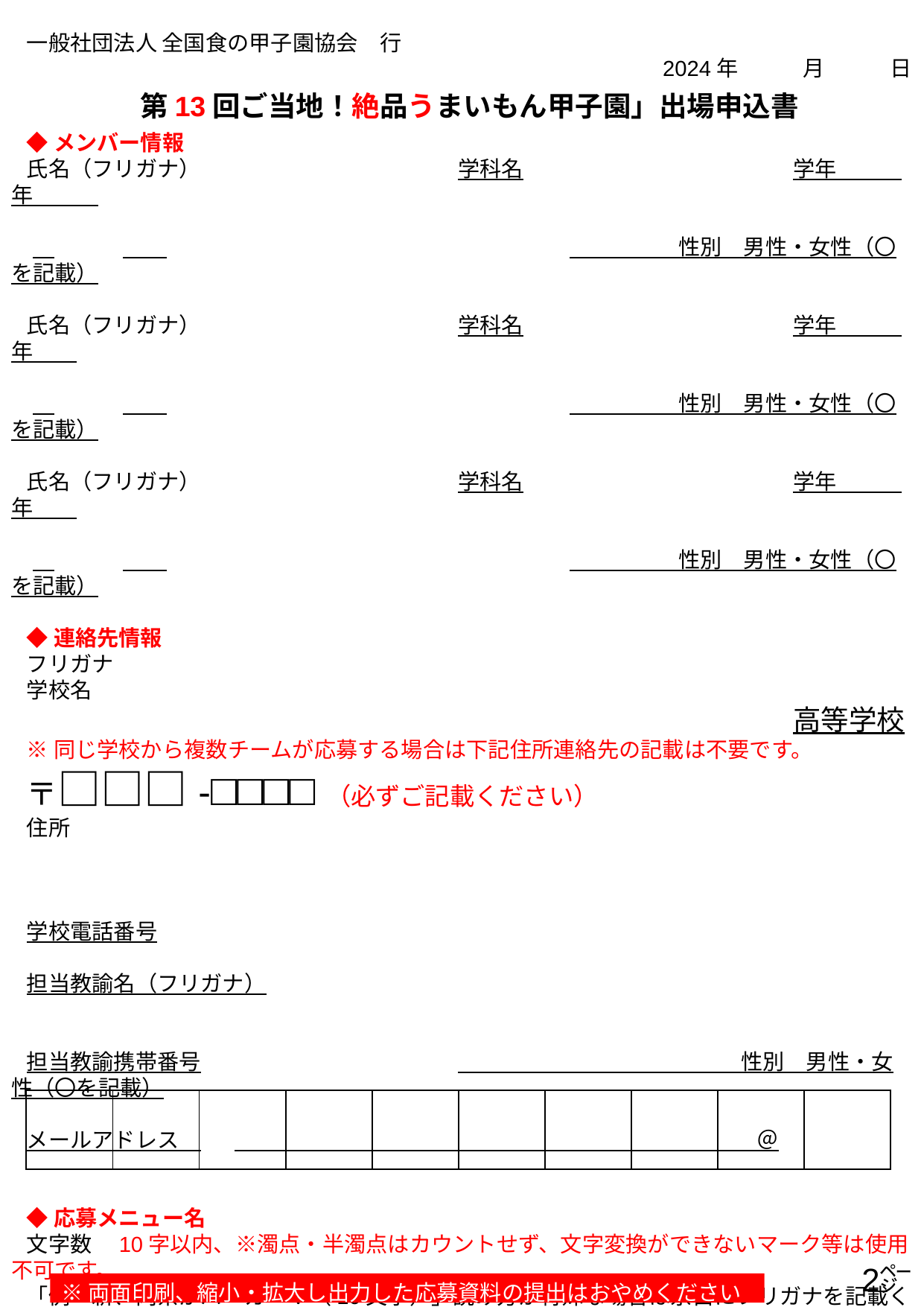

一般社団法人 全国食の甲子園協会　行
2024年　　　月　　　日

第13回ご当地！絶品うまいもん甲子園」出場申込書

◆メンバー情報
氏名（フリガナ）			学科名			学年　　　年
　　	　　				　　　　　性別　男性・女性（〇を記載）

氏名（フリガナ）			学科名			学年　　　年
　　	　　				　　　　　性別　男性・女性（〇を記載）

氏名（フリガナ）			学科名			学年　　　年
　　	　　				　　　　　性別　男性・女性（〇を記載）

◆連絡先情報
フリガナ
学校名
							高等学校
※同じ学校から複数チームが応募する場合は下記住所連絡先の記載は不要です。
〒□□□-□□□□（必ずご記載ください）
住所

学校電話番号

担当教諭名（フリガナ）

担当教諭携帯番号			　　　　　　　　　　　　　性別　男性・女性（〇を記載）

メールアドレス　	　　　　　　　　　　　　　　　　　　　　　　　　＠

◆応募メニュー名
文字数　10字以内、※濁点・半濁点はカウントせず、文字変換ができないマーク等は使用不可です。
「例　新、肉茶がバーガー！（10文字）」読み方が特殊な場合は余白にフリガナを記載ください。

◆ご当地食材

|  |  |  |  |  |  |  |  |  |  |
| --- | --- | --- | --- | --- | --- | --- | --- | --- | --- |
2㌻
※両面印刷、縮小・拡大し出力した応募資料の提出はおやめください